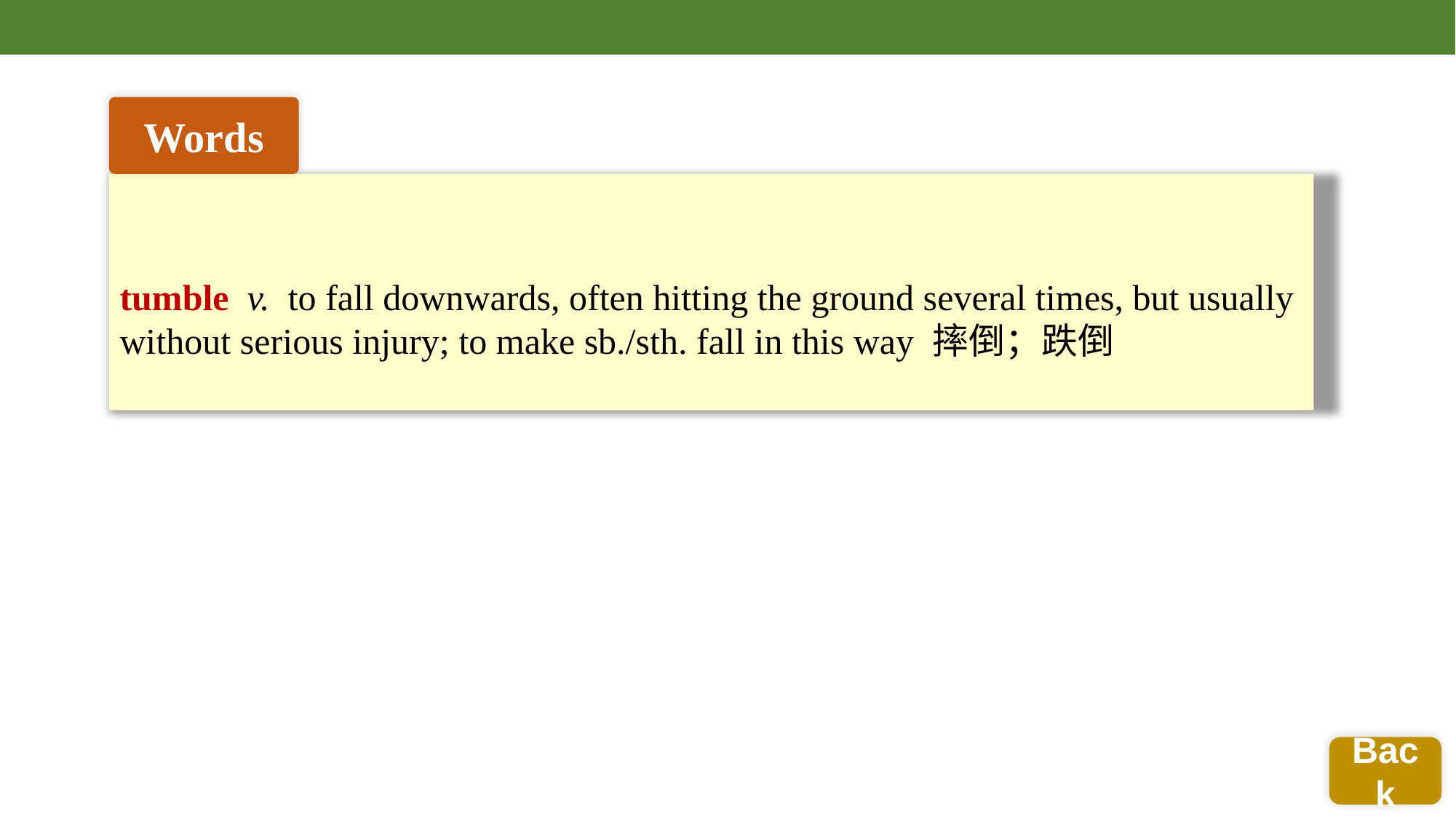

Words

tumble  v.  to fall downwards, often hitting the ground several times, but usually without serious injury; to make sb./sth. fall in this way 摔倒；跌倒

Back